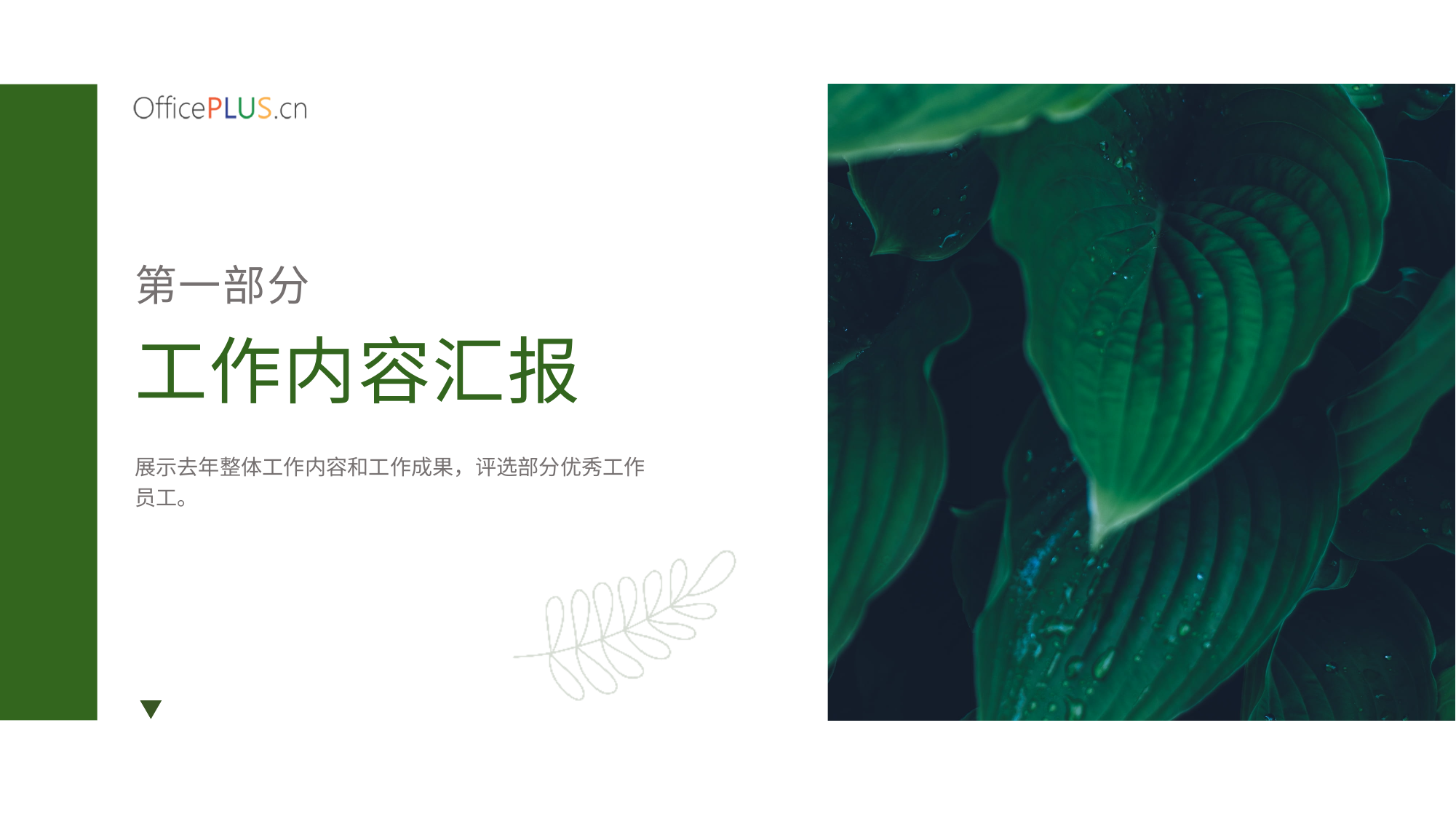

第一部分
工作内容汇报
展示去年整体工作内容和工作成果，评选部分优秀工作员工。